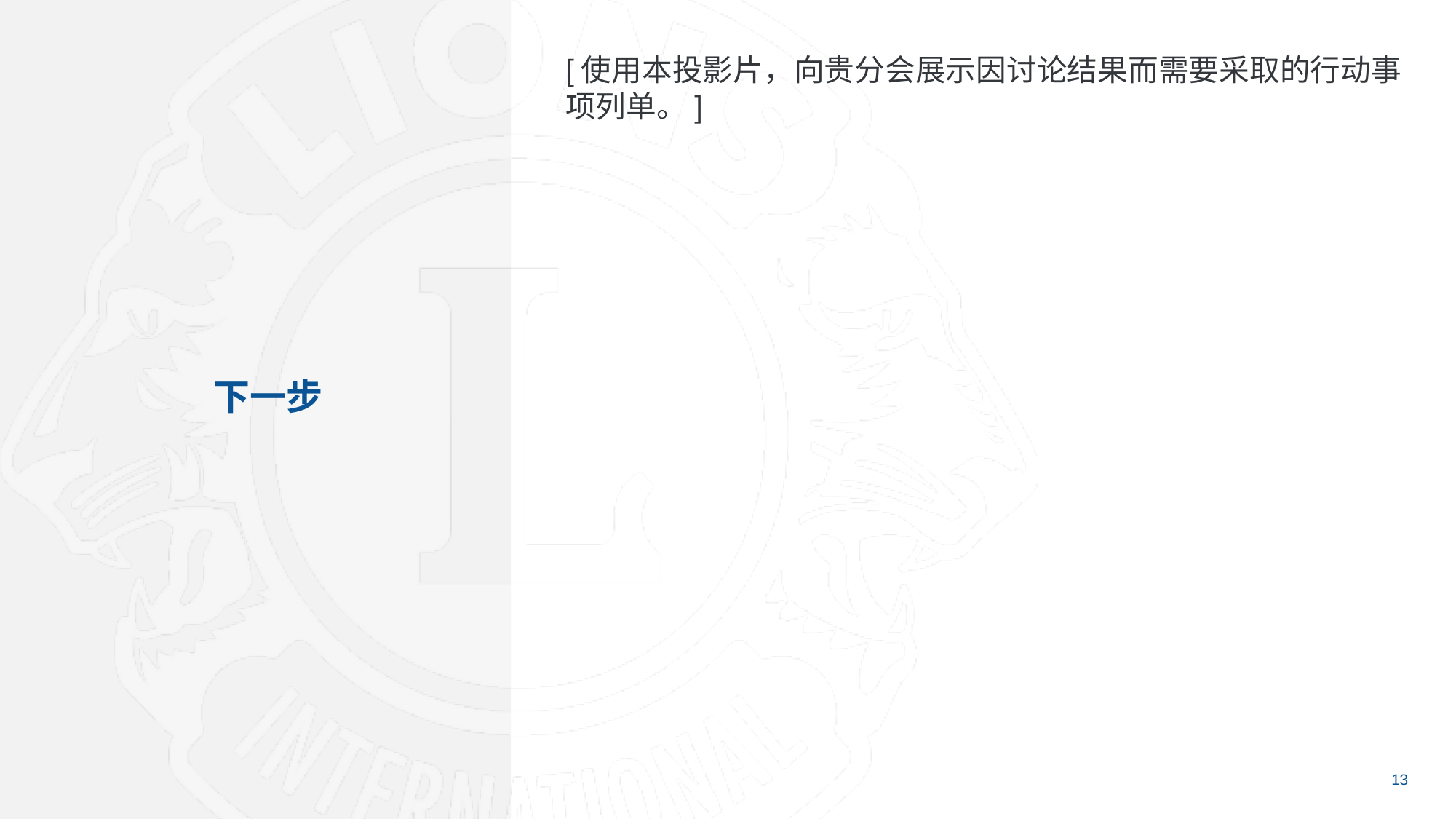

[使用本投影片，向贵分会展示因讨论结果而需要采取的行动事项列单。]
下一步